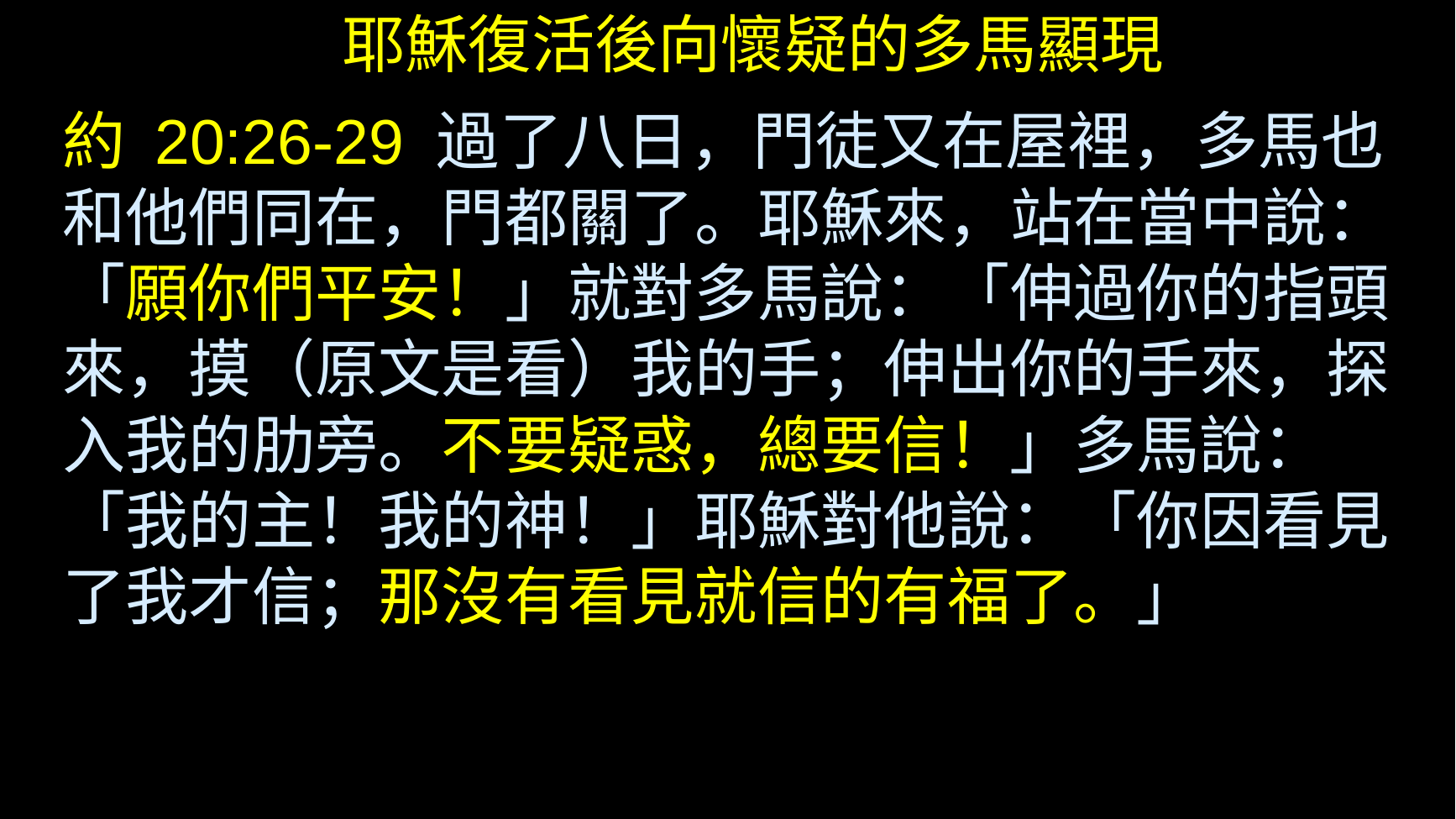

耶穌復活後向懷疑的多馬顯現
約 20:26-29 過了八日，門徒又在屋裡，多馬也和他們同在，門都關了。耶穌來，站在當中說：「願你們平安！」就對多馬說：「伸過你的指頭來，摸（原文是看）我的手；伸出你的手來，探入我的肋旁。不要疑惑，總要信！」多馬說：「我的主！我的神！」耶穌對他說：「你因看見了我才信；那沒有看見就信的有福了。」